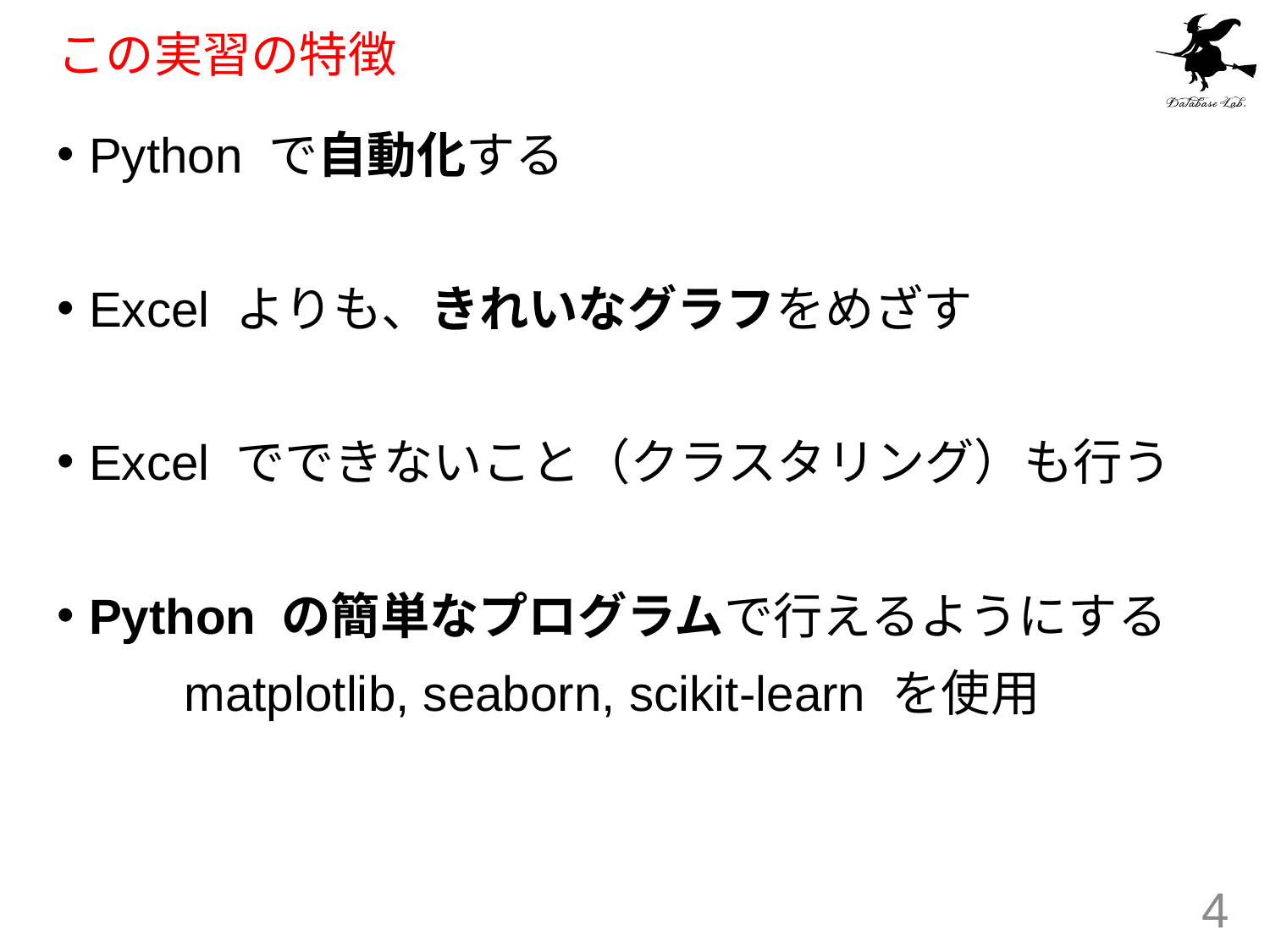

# この実習の特徴
Python で自動化する

Excel よりも、きれいなグラフをめざす

Excel でできないこと（クラスタリング）も行う

Python の簡単なプログラムで行えるようにする
	matplotlib, seaborn, scikit-learn を使用

4